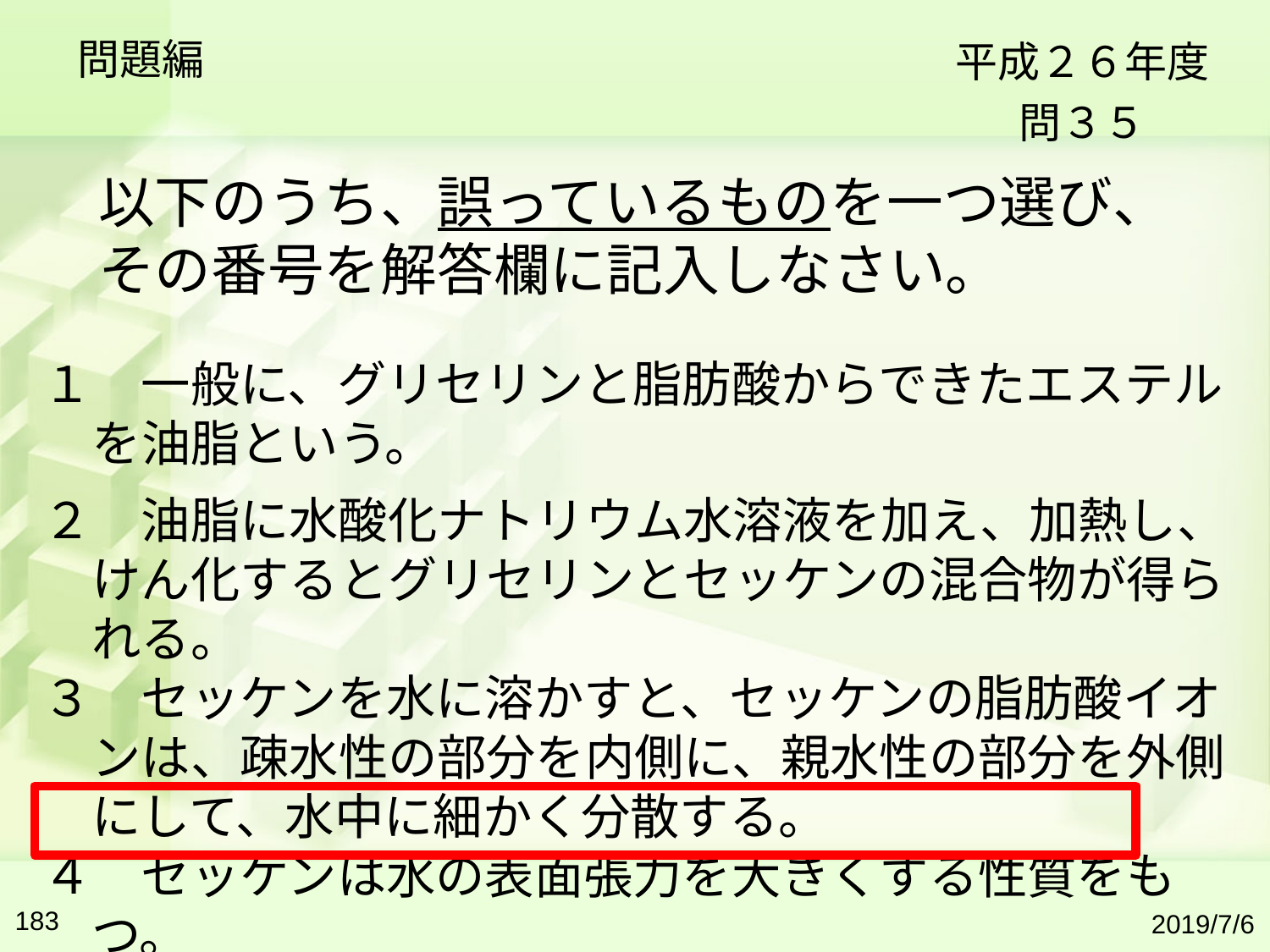

問題編
平成２６年度
問３５
以下のうち、誤っているものを一つ選び、その番号を解答欄に記入しなさい。
１　一般に、グリセリンと脂肪酸からできたエステルを油脂という。
２　油脂に水酸化ナトリウム水溶液を加え、加熱し、けん化するとグリセリンとセッケンの混合物が得られる。
３　セッケンを水に溶かすと、セッケンの脂肪酸イオンは、疎水性の部分を内側に、親水性の部分を外側にして、水中に細かく分散する。
４　セッケンは水の表面張力を大きくする性質をもつ。

183
2019/7/6